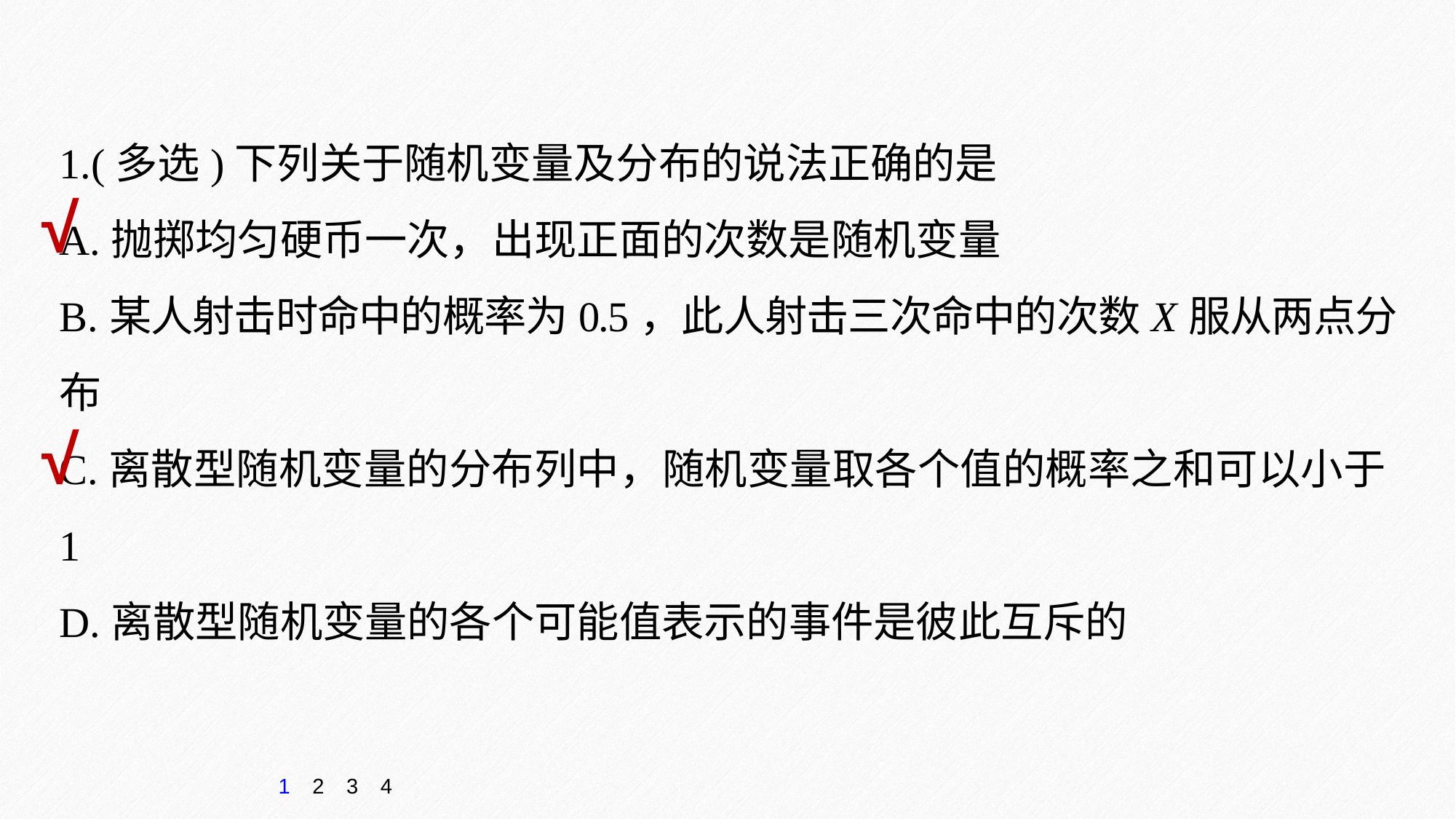

1.(多选)下列关于随机变量及分布的说法正确的是
A.抛掷均匀硬币一次，出现正面的次数是随机变量
B.某人射击时命中的概率为0.5，此人射击三次命中的次数X服从两点分布
C.离散型随机变量的分布列中，随机变量取各个值的概率之和可以小于1
D.离散型随机变量的各个可能值表示的事件是彼此互斥的
√
√
1
2
3
4